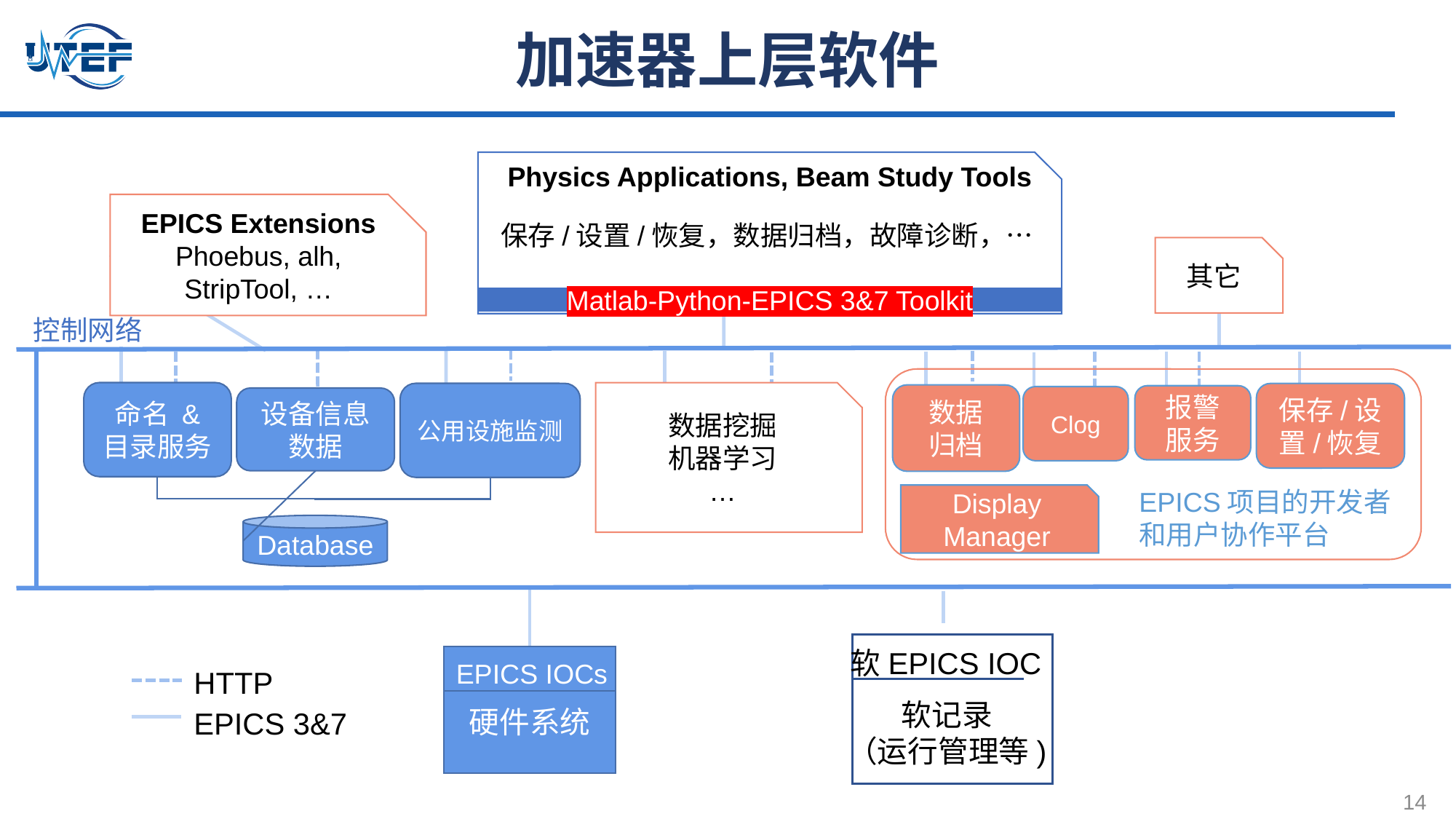

加速器上层软件

Physics Applications, Beam Study Tools
保存/设置/恢复，数据归档，故障诊断，…
Matlab-Python-EPICS 3&7 Toolkit
EPICS Extensions
Phoebus, alh, StripTool, …
其它
控制网络

保存/设置/恢复
数据
归档
报警
服务
Clog
EPICS项目的开发者和用户协作平台
Display Manager
命名 &
目录服务
公用设施监测
设备信息
数据
Database
数据挖掘
机器学习
…

软EPICS IOC
软记录
（运行管理等)

EPICS IOCs
硬件系统
HTTP
EPICS 3&7
14